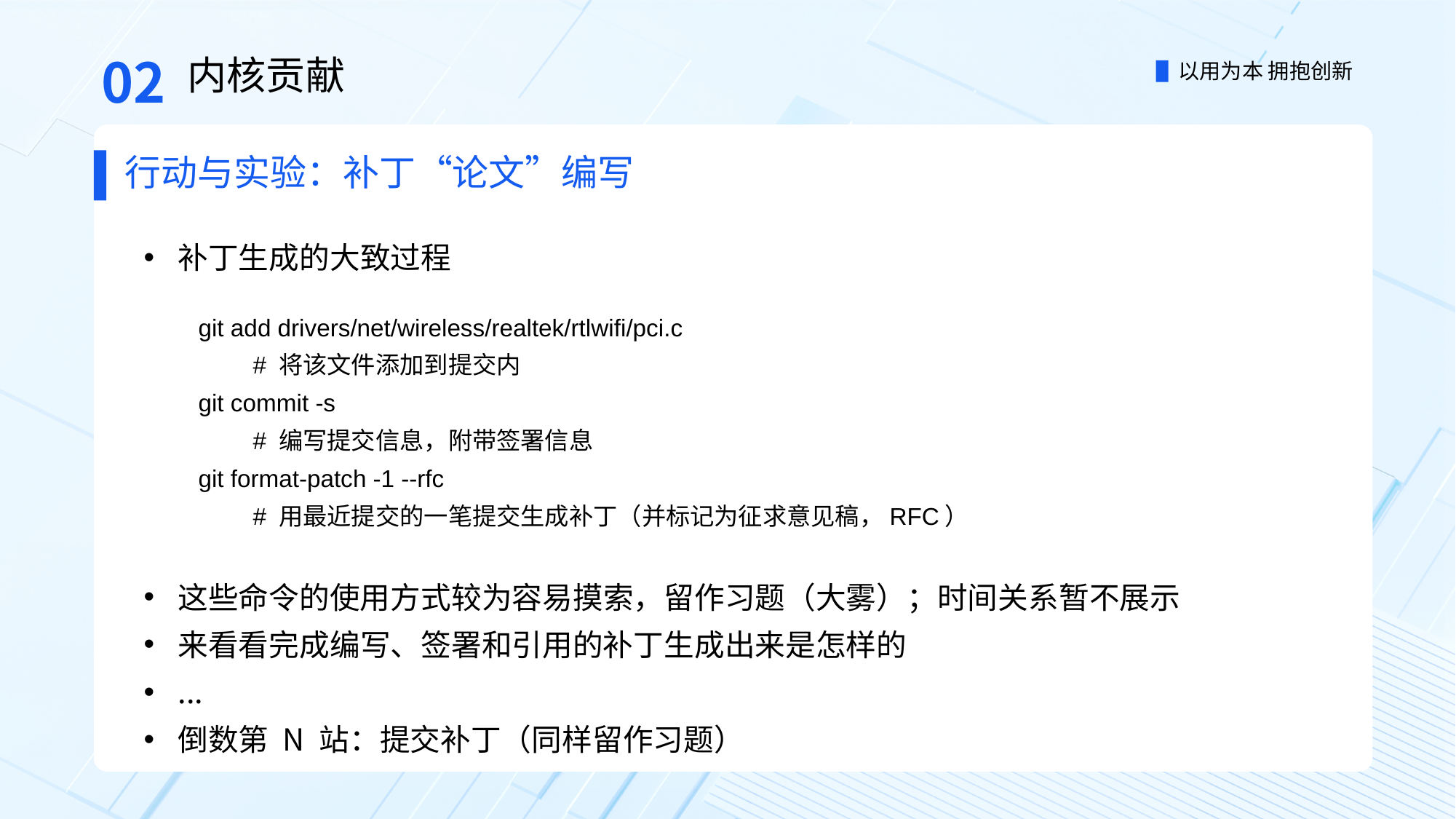

02
内核贡献
行动与实验：补丁“论文”编写
补丁生成的大致过程

git add drivers/net/wireless/realtek/rtlwifi/pci.c
# 将该文件添加到提交内
git commit -s
# 编写提交信息，附带签署信息
git format-patch -1 --rfc
# 用最近提交的一笔提交生成补丁（并标记为征求意见稿，RFC）

这些命令的使用方式较为容易摸索，留作习题（大雾）；时间关系暂不展示
来看看完成编写、签署和引用的补丁生成出来是怎样的
...
倒数第 N 站：提交补丁（同样留作习题）